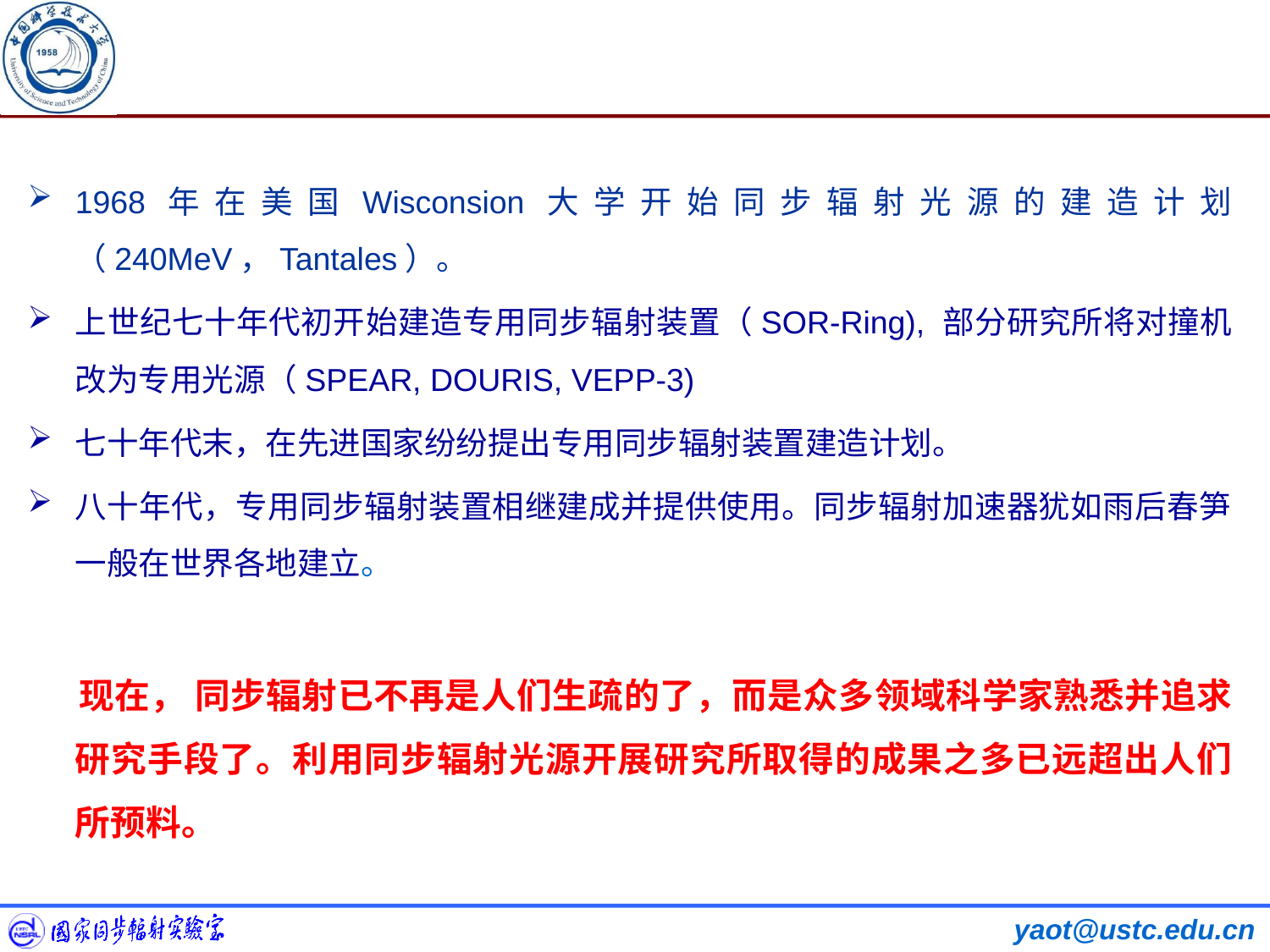

1968年在美国Wisconsion大学开始同步辐射光源的建造计划（240MeV，Tantales）。
上世纪七十年代初开始建造专用同步辐射装置（SOR-Ring), 部分研究所将对撞机改为专用光源（SPEAR, DOURIS, VEPP-3)
七十年代末，在先进国家纷纷提出专用同步辐射装置建造计划。
八十年代，专用同步辐射装置相继建成并提供使用。同步辐射加速器犹如雨后春笋一般在世界各地建立。

     现在， 同步辐射已不再是人们生疏的了，而是众多领域科学家熟悉并追求研究手段了。利用同步辐射光源开展研究所取得的成果之多已远超出人们所预料。